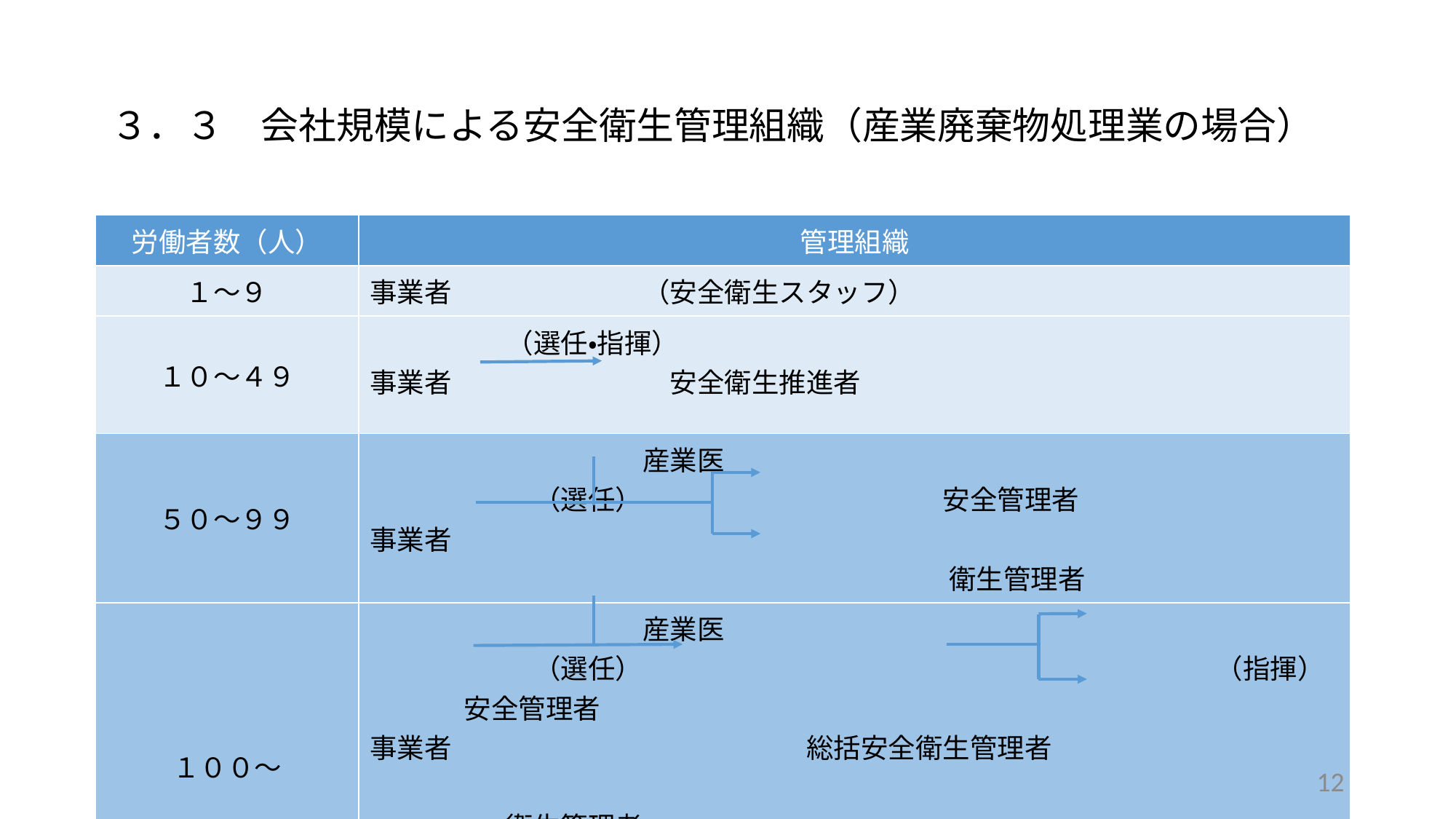

３．３　会社規模による安全衛生管理組織（産業廃棄物処理業の場合）
| 労働者数（人） | 管理組織 |
| --- | --- |
| １～９ | 事業者　　　　　　　（安全衛生スタッフ） |
| １０～４９ | （選任・指揮） 事業者　　　　　　　　安全衛生推進者 |
| ５０～９９ | 産業医 　　　　　　（選任）　　　　　　　　　　　安全管理者 事業者 　　　　　　　　　　　　　　　　　　　　 　衛生管理者 |
| １００～ | 産業医 　　　　　　（選任）　　　　　　　　　　　　　　　　　　　　　（指揮） 　　　 安全管理者 事業者　　　　　　　　　　　　　総括安全衛生管理者 　　　　　　　　　　　　　　　　　　　　　　　　　　　　　　　　　　　　　　　　衛生管理者 |
12